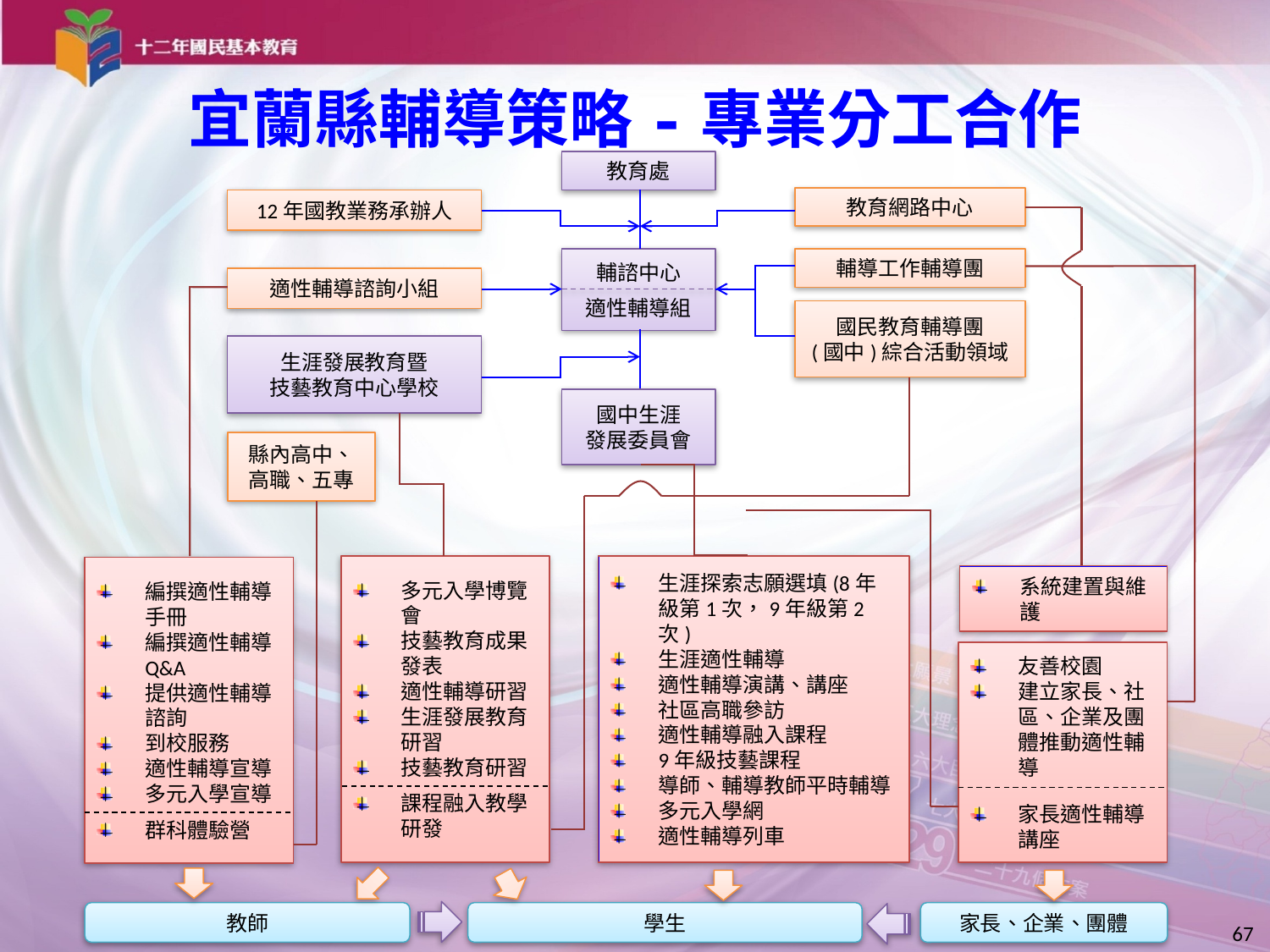

# 宜蘭縣輔導策略-專業分工合作
教育處
教育網路中心
12年國教業務承辦人
輔諮中心
適性輔導組
輔導工作輔導團

適性輔導諮詢小組
國民教育輔導團
(國中)綜合活動領域
生涯發展教育暨
技藝教育中心學校
國中生涯
發展委員會
縣內高中、高職、五專

多元入學博覽會
技藝教育成果發表
適性輔導研習
生涯發展教育研習
技藝教育研習
課程融入教學研發
生涯探索志願選填(8年級第1次，9年級第2次)
生涯適性輔導
適性輔導演講、講座
社區高職參訪
適性輔導融入課程
9年級技藝課程
導師、輔導教師平時輔導
多元入學網
適性輔導列車
編撰適性輔導手冊
編撰適性輔導Q&A
提供適性輔導諮詢
到校服務
適性輔導宣導
多元入學宣導
群科體驗營
系統建置與維護
友善校園
建立家長、社區、企業及團體推動適性輔導
家長適性輔導講座

教師
學生
家長、企業、團體